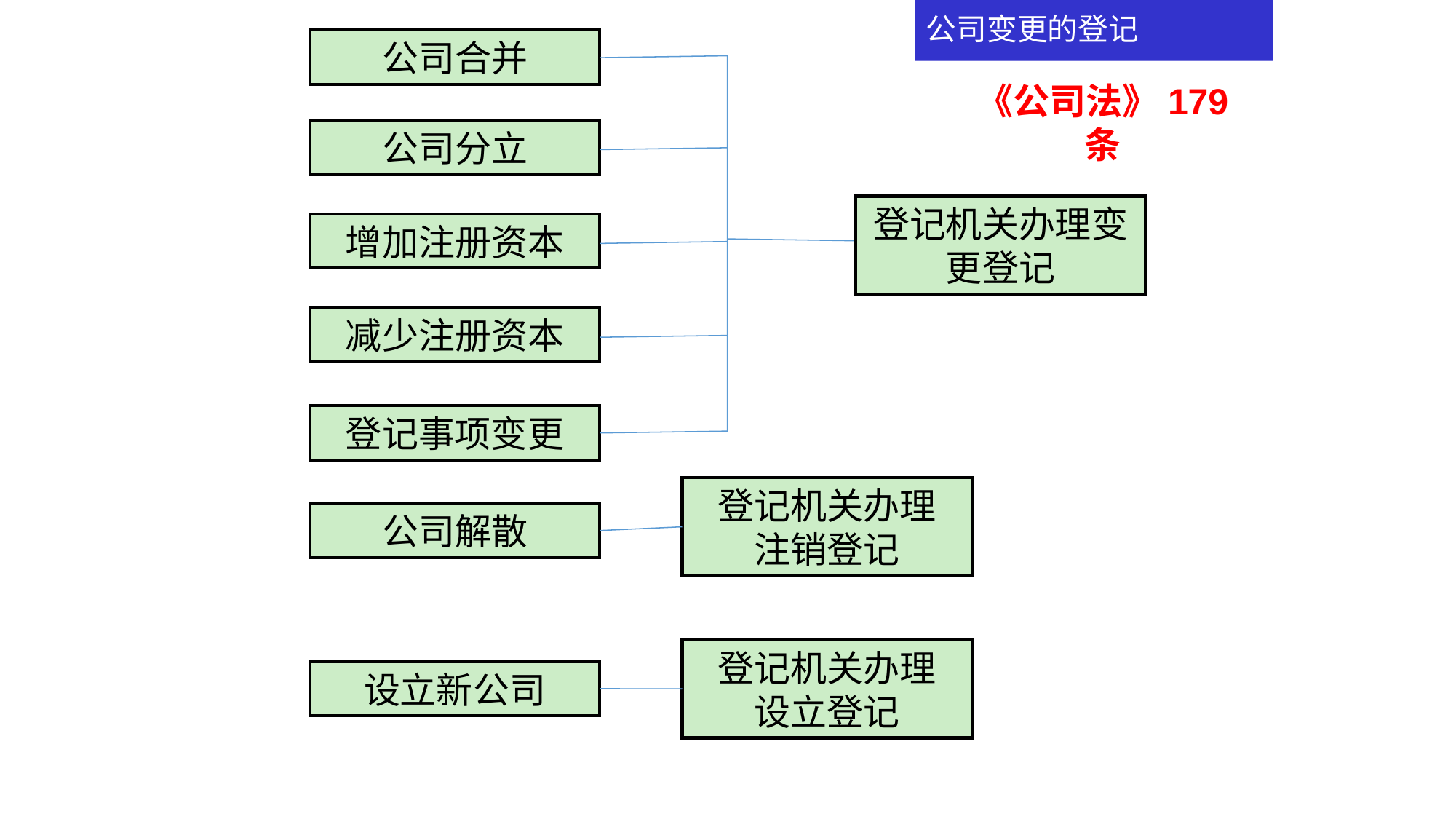

# 公司变更的登记
公司合并

《公司法》179 条
公司分立

登记机关办理变更登记
增加注册资本

减少注册资本

登记事项变更

登记机关办理
注销登记
公司解散
登记机关办理
设立登记
设立新公司